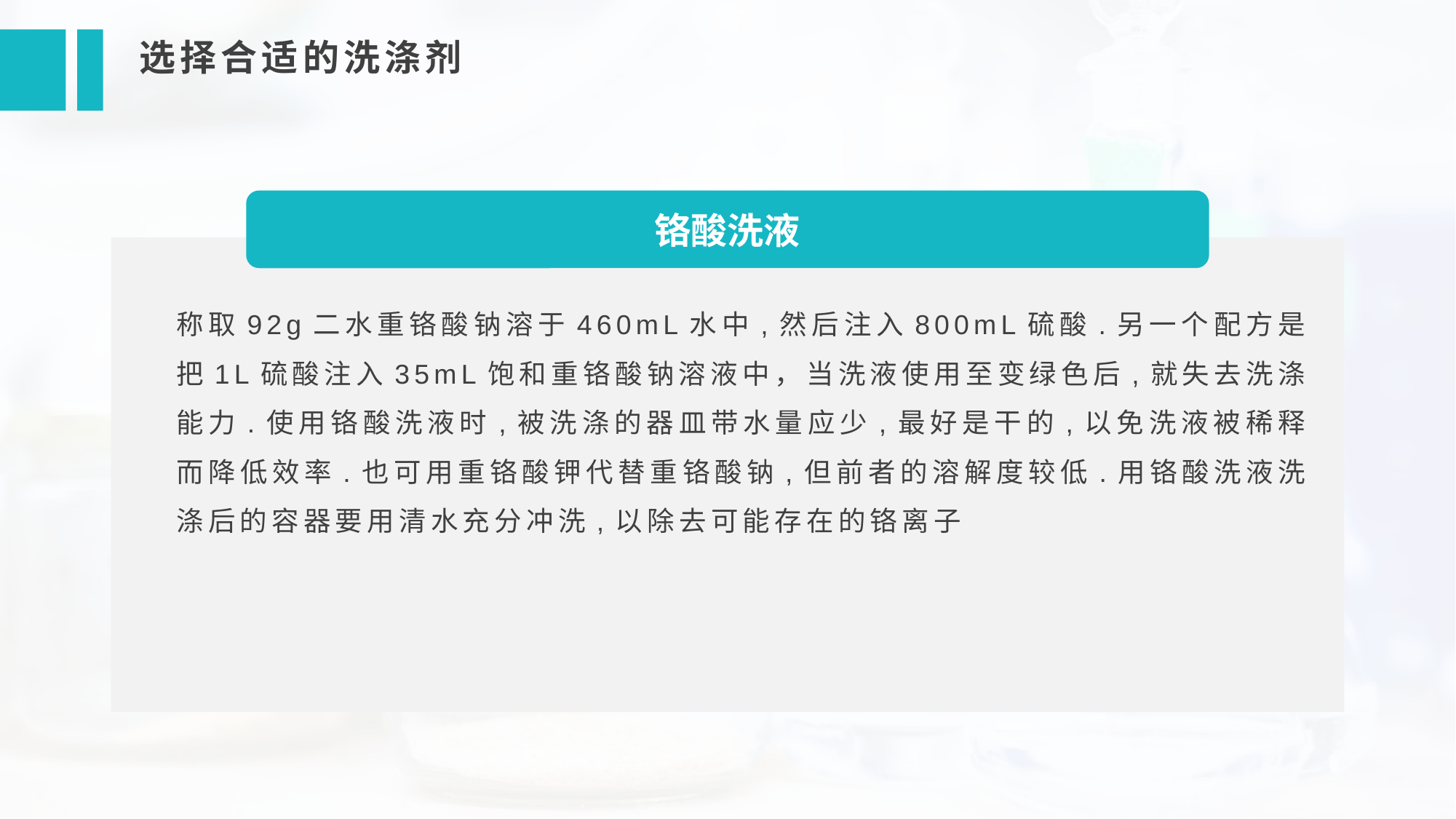

选择合适的洗涤剂
铬酸洗液

称取92g二水重铬酸钠溶于460mL水中,然后注入800mL硫酸.另一个配方是把1L硫酸注入35mL饱和重铬酸钠溶液中，当洗液使用至变绿色后,就失去洗涤能力.使用铬酸洗液时,被洗涤的器皿带水量应少,最好是干的,以免洗液被稀释而降低效率.也可用重铬酸钾代替重铬酸钠,但前者的溶解度较低.用铬酸洗液洗涤后的容器要用清水充分冲洗,以除去可能存在的铬离子